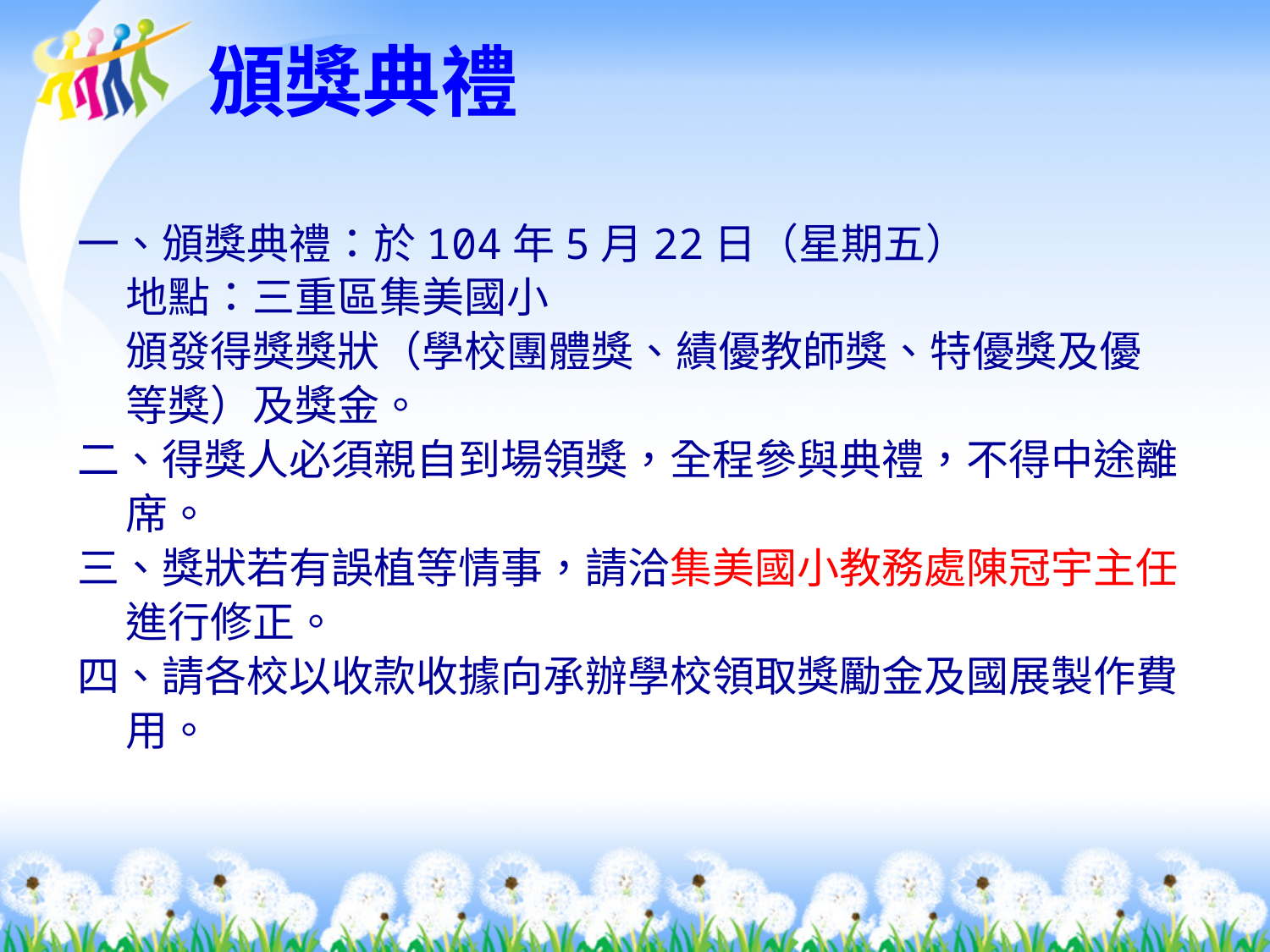

頒獎典禮
一、頒獎典禮：於104年5月22日（星期五）
    地點：三重區集美國小
    頒發得獎獎狀（學校團體獎、績優教師獎、特優獎及優
    等獎）及獎金。
二、得獎人必須親自到場領獎，全程參與典禮，不得中途離
    席。
三、獎狀若有誤植等情事，請洽集美國小教務處陳冠宇主任
    進行修正。
四、請各校以收款收據向承辦學校領取獎勵金及國展製作費
    用。